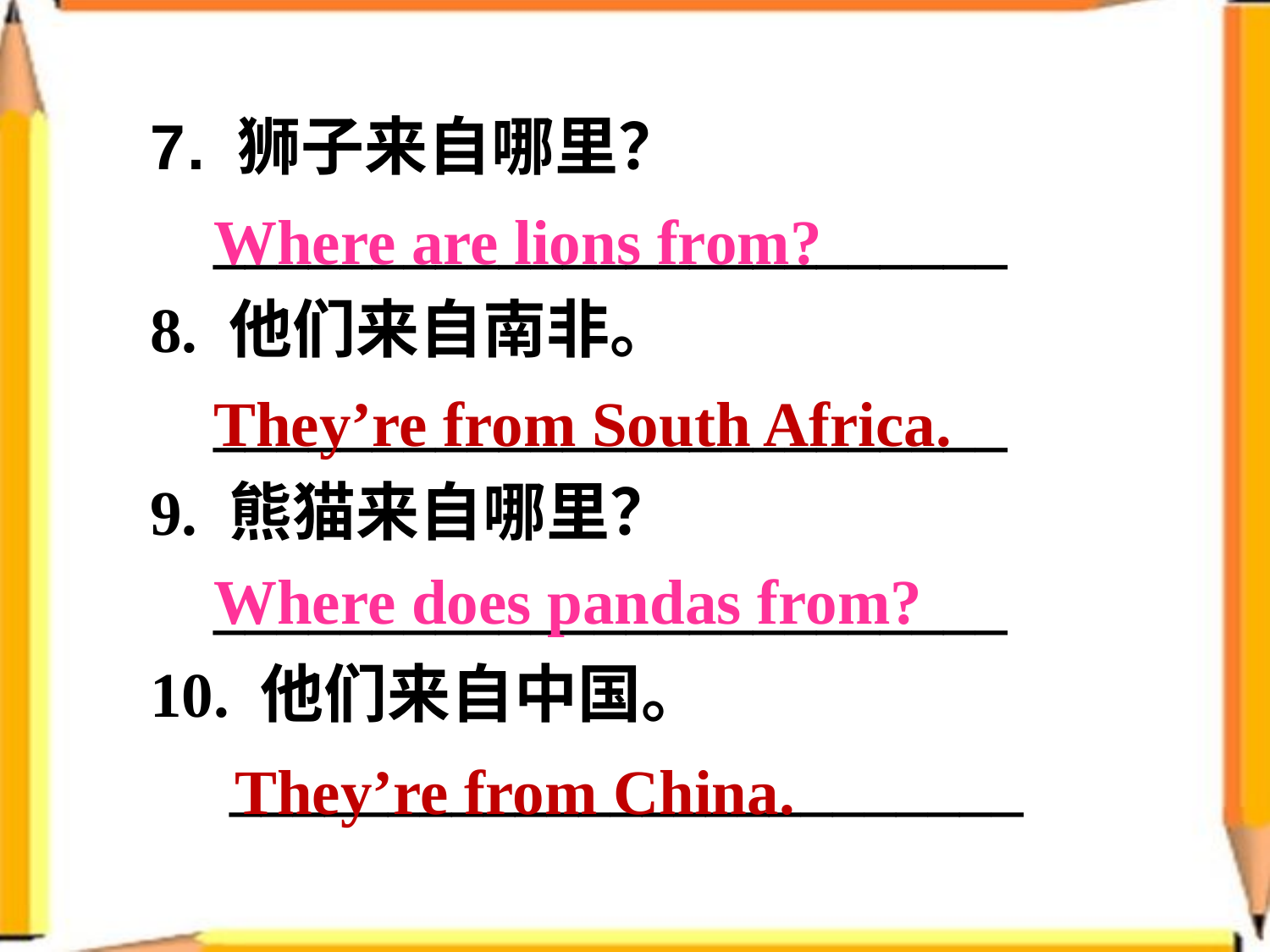

狮子来自哪里？
    _________________________
8. 他们来自南非。
    _________________________
9. 熊猫来自哪里？
    _________________________
10. 他们来自中国。
     _________________________
Where are lions from?
They’re from South Africa.
Where does pandas from?
They’re from China.